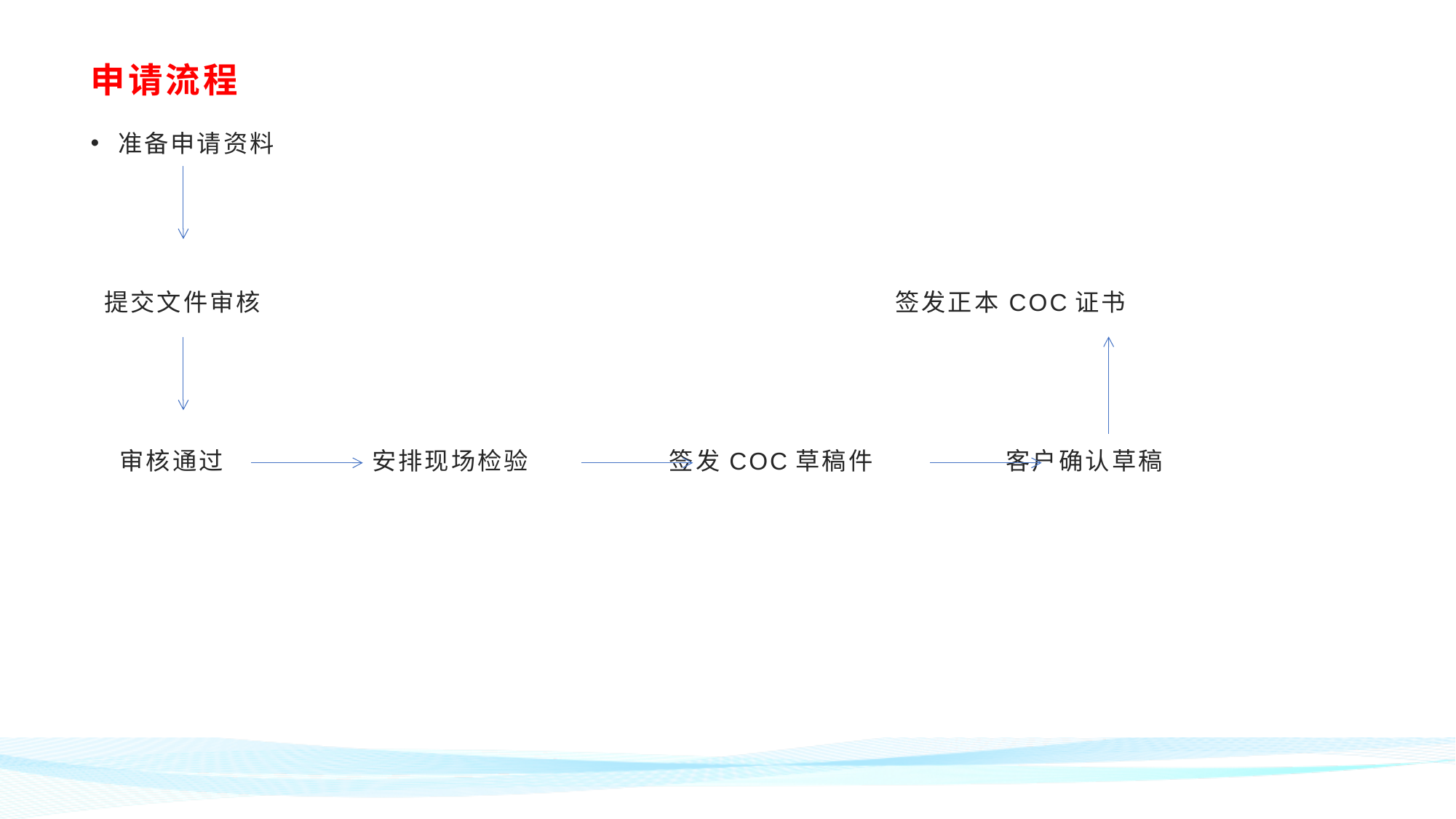

# 申请流程
准备申请资料

 提交文件审核                                                                                  签发正本COC证书

   审核通过                   安排现场检验                  签发COC草稿件                 客户确认草稿